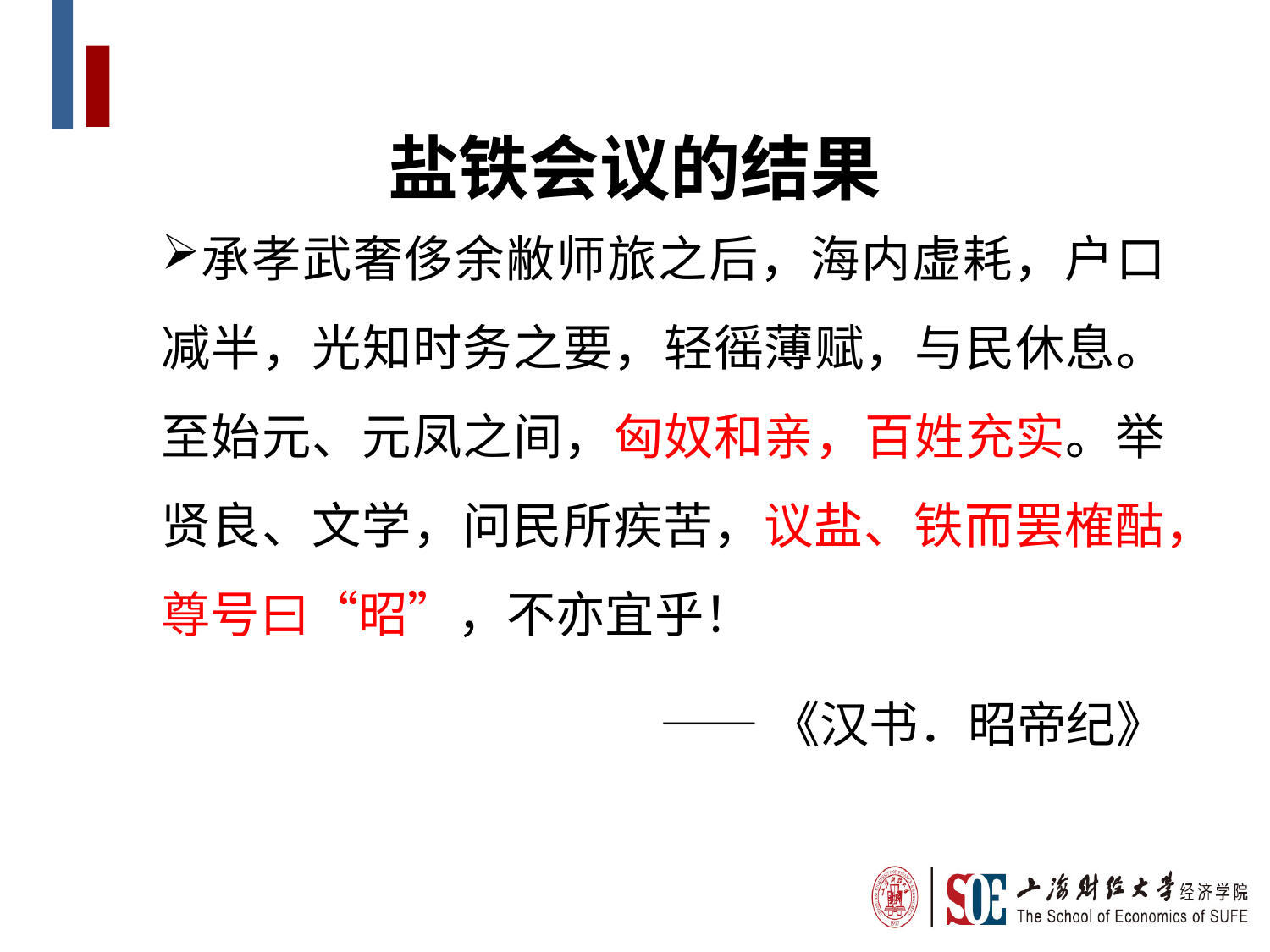

盐铁会议的结果
承孝武奢侈余敝师旅之后，海内虚耗，户口减半，光知时务之要，轻徭薄赋，与民休息。至始元、元凤之间，匈奴和亲，百姓充实。举贤良、文学，问民所疾苦，议盐、铁而罢榷酤，尊号曰“昭”，不亦宜乎！
——《汉书．昭帝纪》